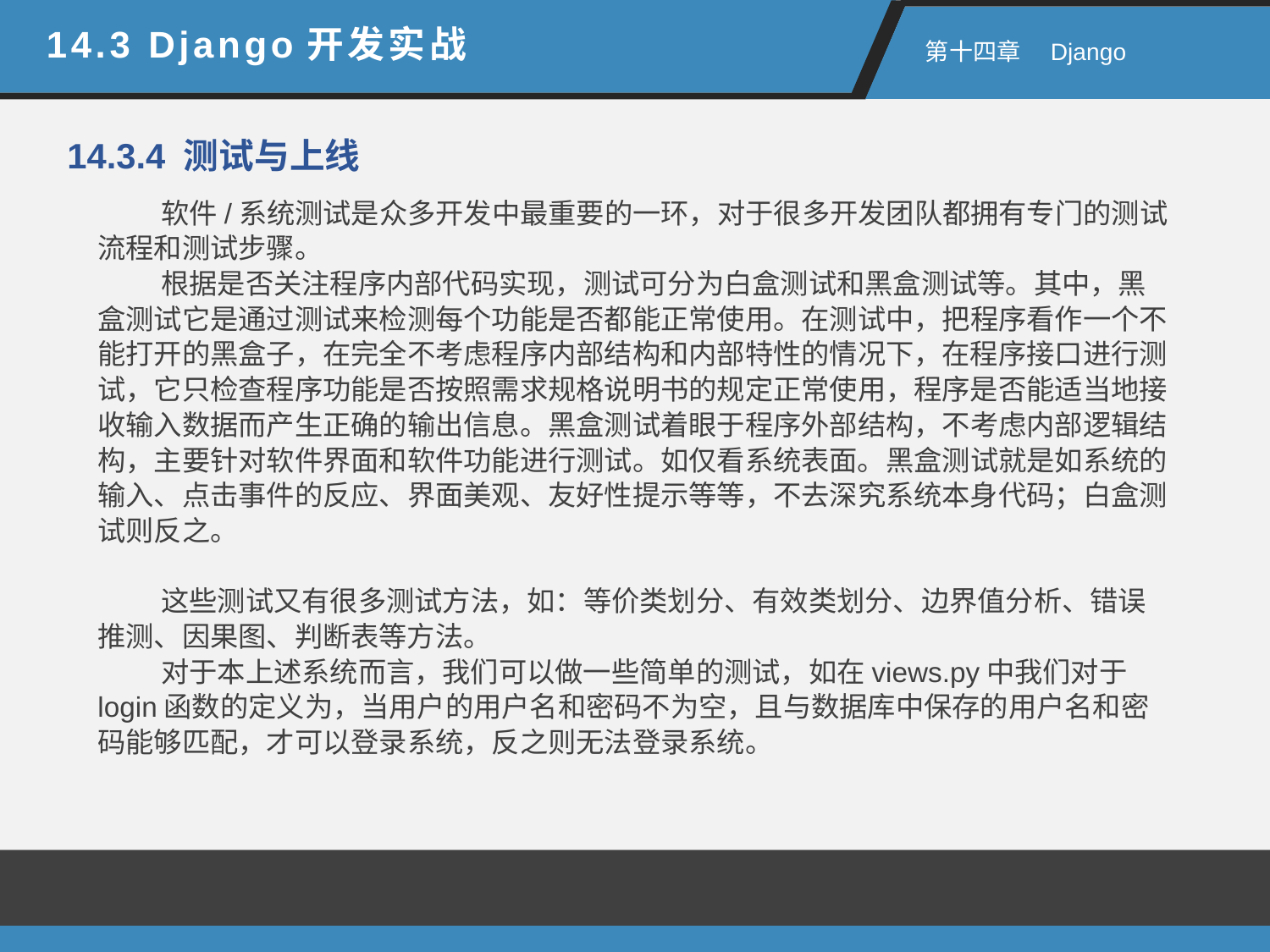

14.3 Django开发实战
  第十四章　Django
14.3.4 测试与上线
软件/系统测试是众多开发中最重要的一环，对于很多开发团队都拥有专门的测试流程和测试步骤。
根据是否关注程序内部代码实现，测试可分为白盒测试和黑盒测试等。其中，黑盒测试它是通过测试来检测每个功能是否都能正常使用。在测试中，把程序看作一个不能打开的黑盒子，在完全不考虑程序内部结构和内部特性的情况下，在程序接口进行测试，它只检查程序功能是否按照需求规格说明书的规定正常使用，程序是否能适当地接收输入数据而产生正确的输出信息。黑盒测试着眼于程序外部结构，不考虑内部逻辑结构，主要针对软件界面和软件功能进行测试。如仅看系统表面。黑盒测试就是如系统的输入、点击事件的反应、界面美观、友好性提示等等，不去深究系统本身代码；白盒测试则反之。

这些测试又有很多测试方法，如：等价类划分、有效类划分、边界值分析、错误推测、因果图、判断表等方法。
对于本上述系统而言，我们可以做一些简单的测试，如在views.py中我们对于login函数的定义为，当用户的用户名和密码不为空，且与数据库中保存的用户名和密码能够匹配，才可以登录系统，反之则无法登录系统。